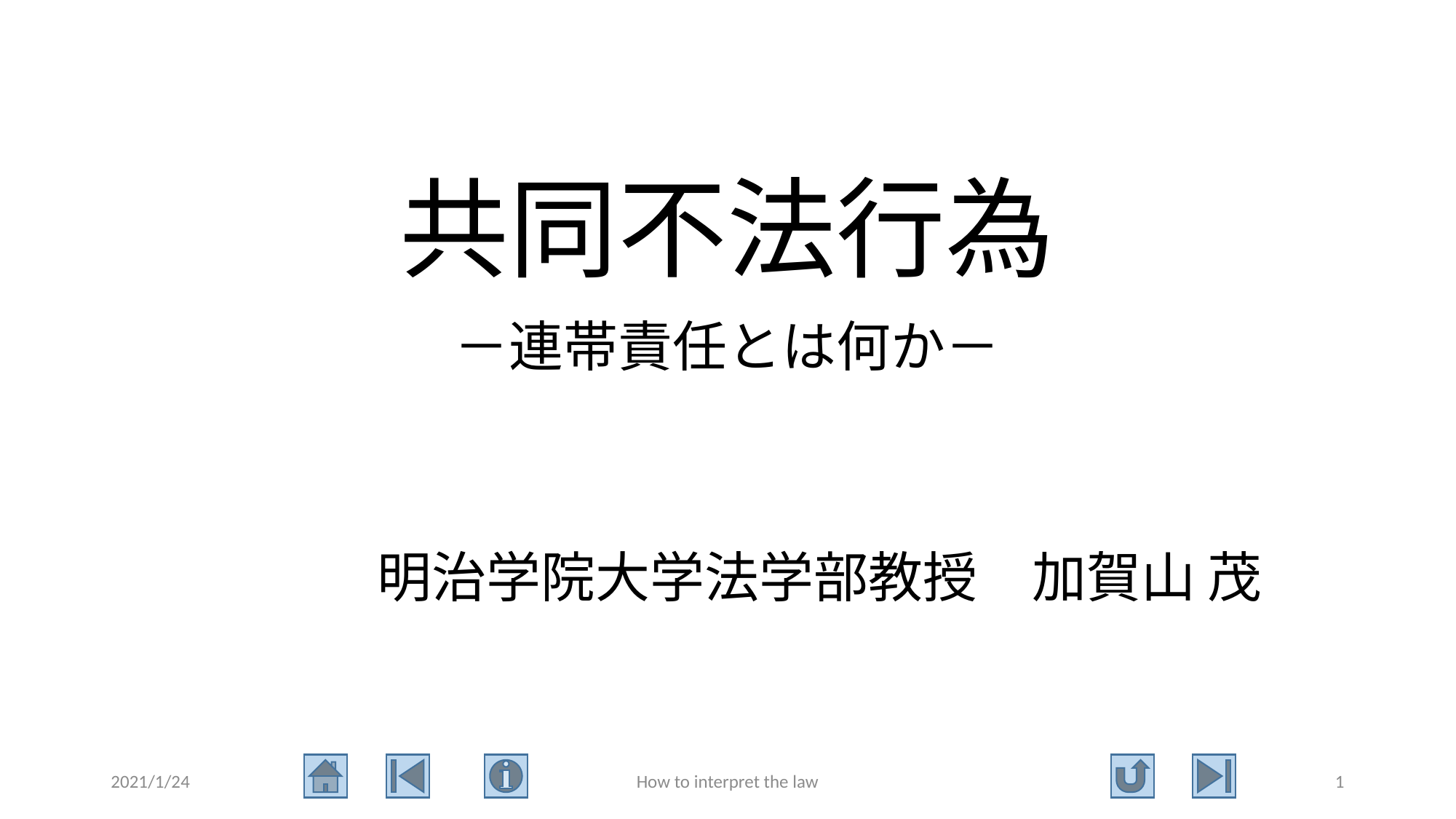

# 共同不法行為 －連帯責任とは何か－
明治学院大学法学部教授　加賀山 茂
2021/1/24
How to interpret the law
1